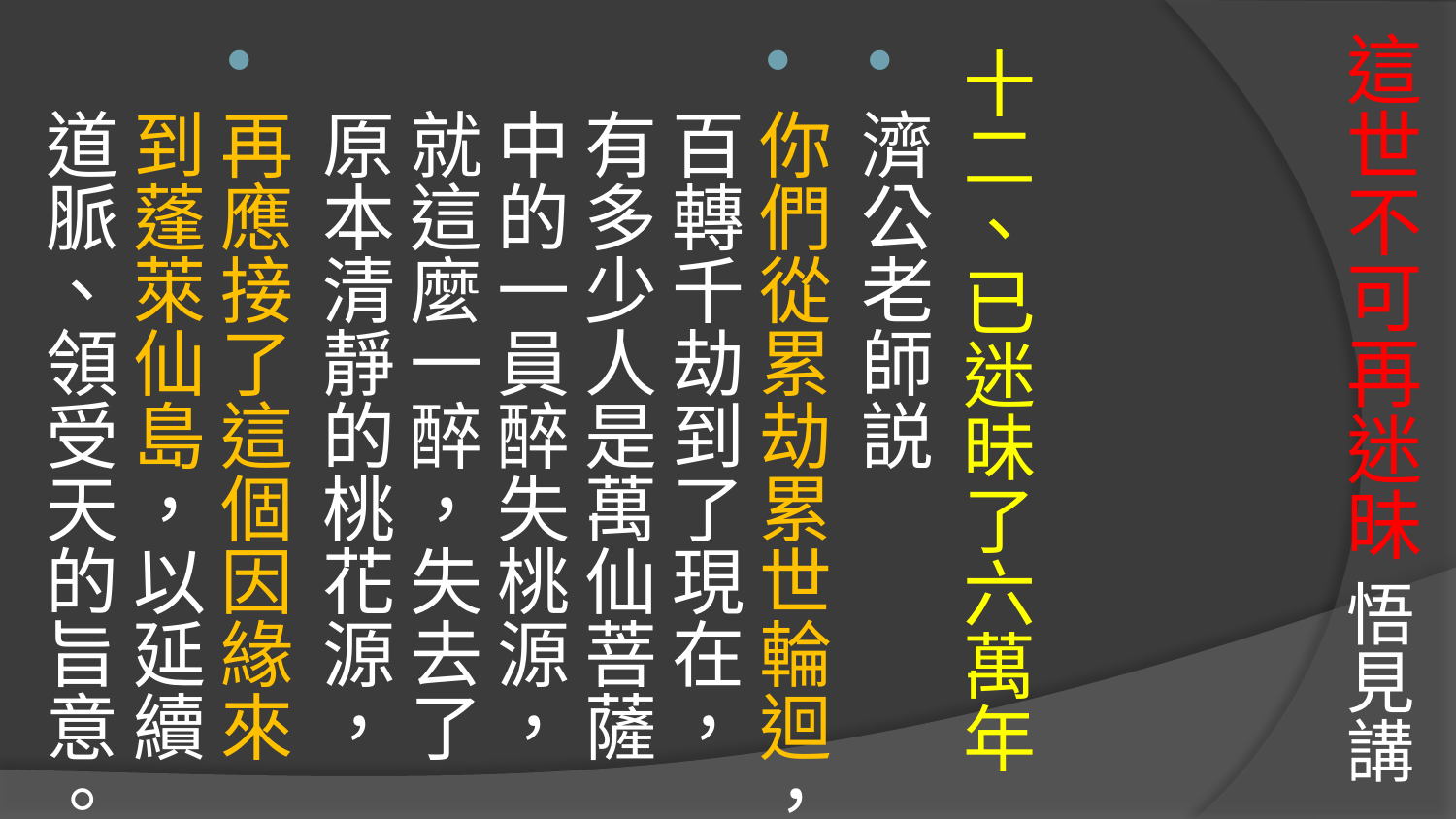

# 這世不可再迷昧 悟見講
十二、已迷昧了六萬年
濟公老師説
你們從累劫累世輪迴，百轉千劫到了現在，有多少人是萬仙菩薩中的一員醉失桃源，就這麼一醉，失去了原本清靜的桃花源，
再應接了這個因緣來到蓬萊仙島，以延續道脈、領受天的旨意。